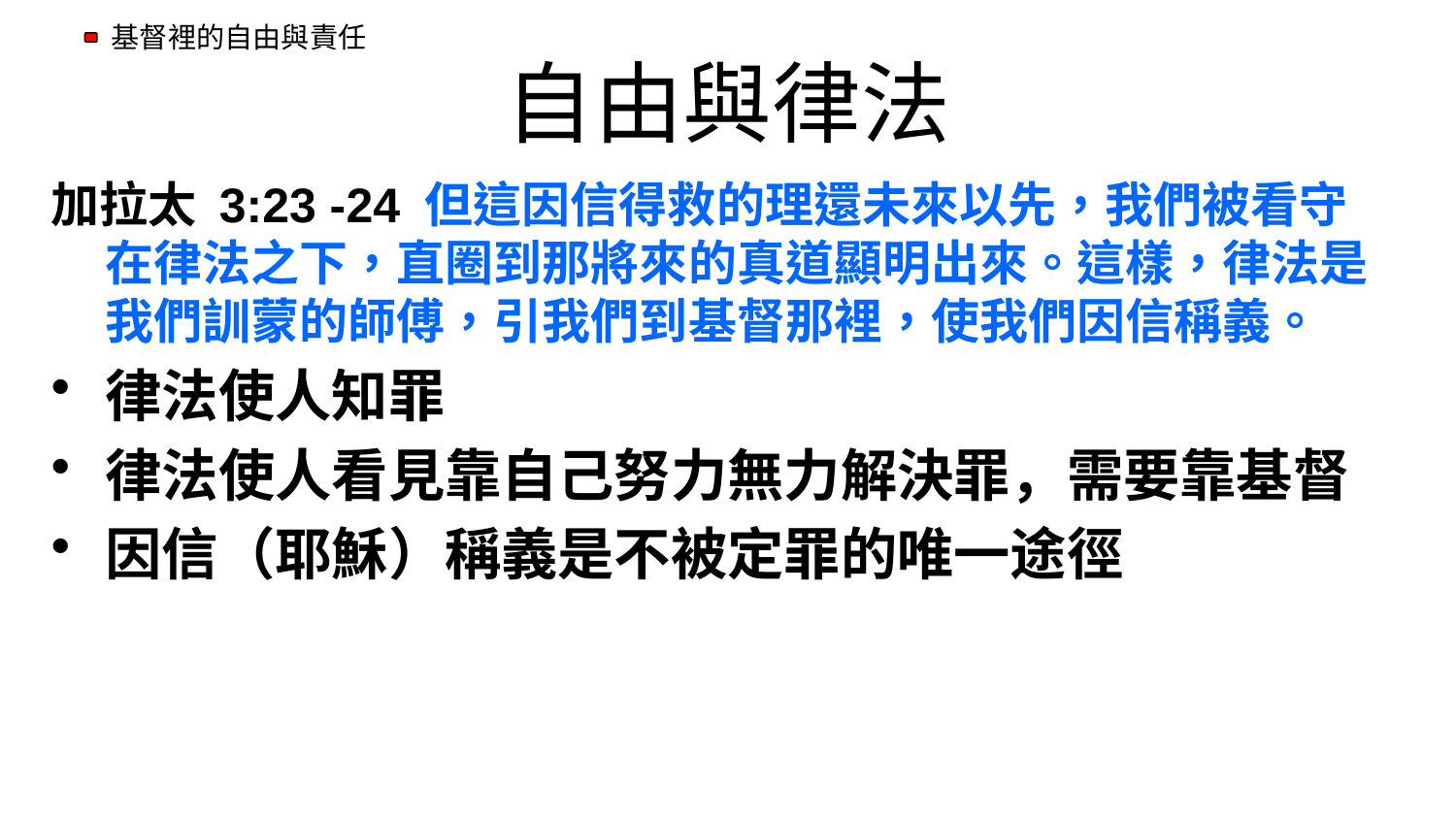

# 自由與律法
加拉太 3:23 -24 但這因信得救的理還未來以先，我們被看守在律法之下，直圈到那將來的真道顯明出來。這樣，律法是我們訓蒙的師傅，引我們到基督那裡，使我們因信稱義。
律法使人知罪
律法使人看見靠自己努力無力解決罪，需要靠基督
因信（耶穌）稱義是不被定罪的唯一途徑